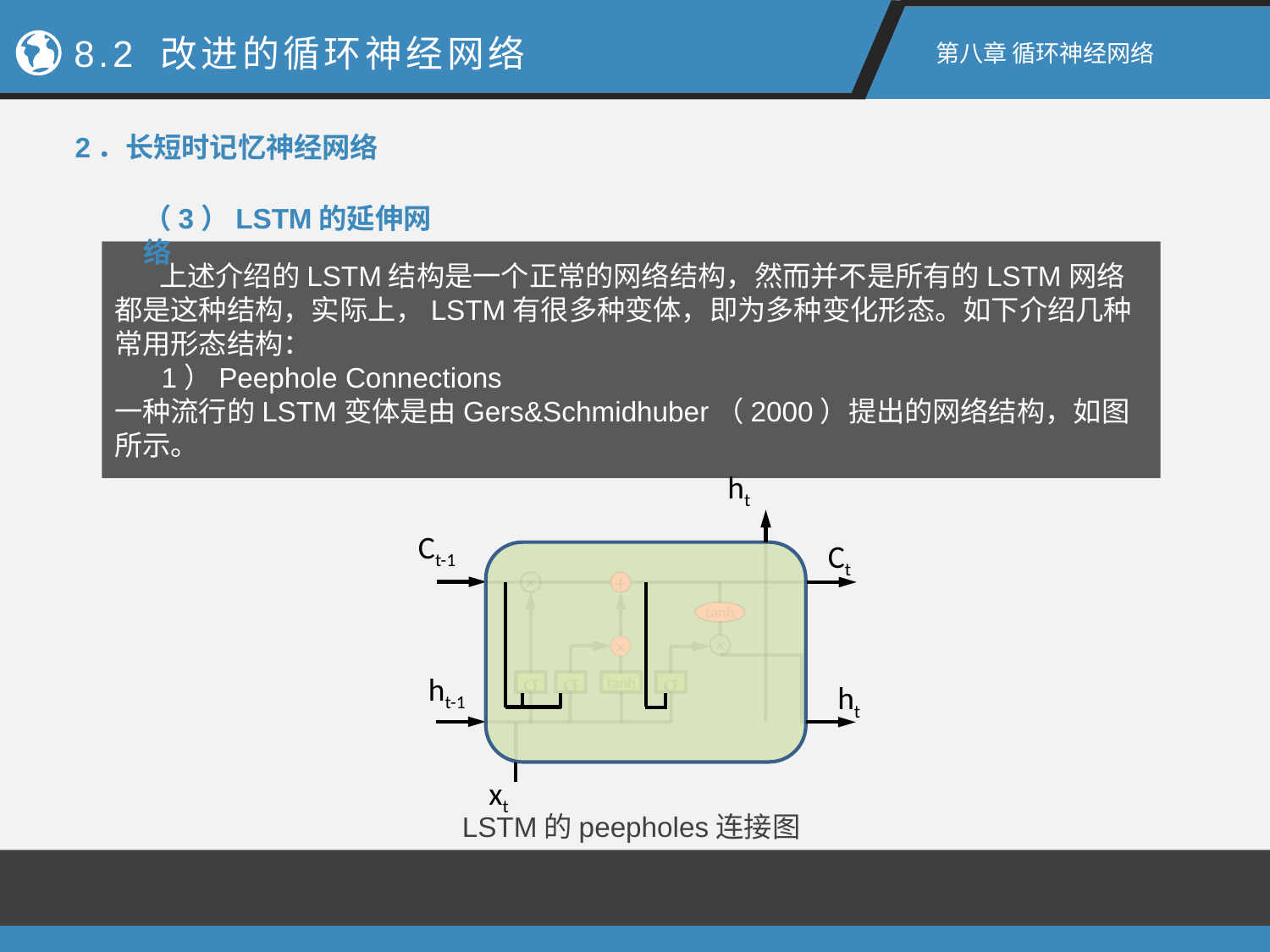

8.2 改进的循环神经网络

第八章 循环神经网络
2．长短时记忆神经网络
（3）LSTM的延伸网络
      上述介绍的LSTM结构是一个正常的网络结构，然而并不是所有的LSTM网络都是这种结构，实际上，LSTM有很多种变体，即为多种变化形态。如下介绍几种常用形态结构：
      1）Peephole Connections
一种流行的LSTM变体是由Gers&Schmidhuber（2000）提出的网络结构，如图所示。
ht
Ct-1
Ct

×
+
tanh
×
×
ht-1
ht
σ
σ
tanh
σ
xt
LSTM的peepholes连接图